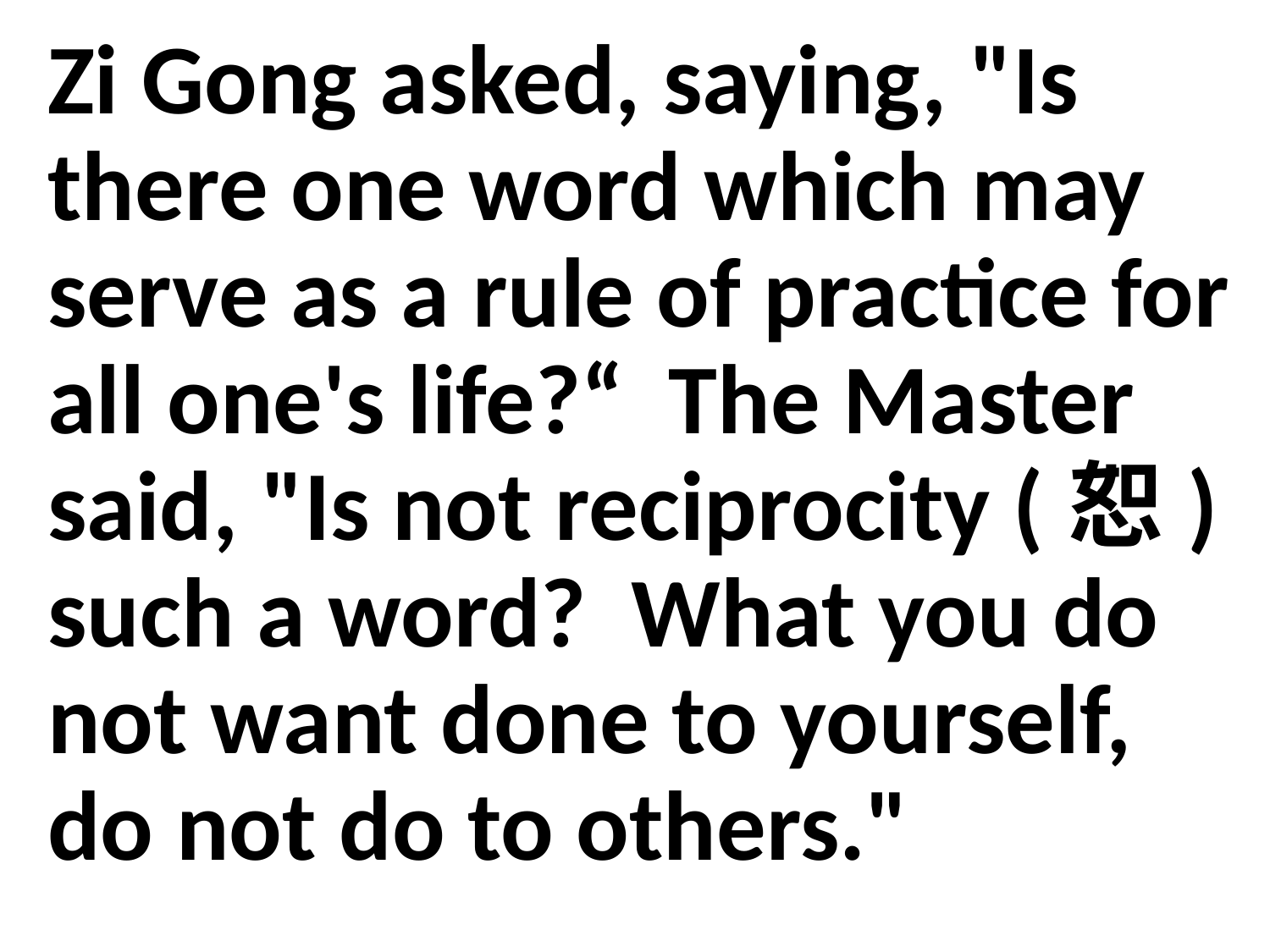

# Zi Gong asked, saying, "Is there one word which may serve as a rule of practice for all one's life?“  The Master said, "Is not reciprocity (恕) such a word?  What you do not want done to yourself, do not do to others."